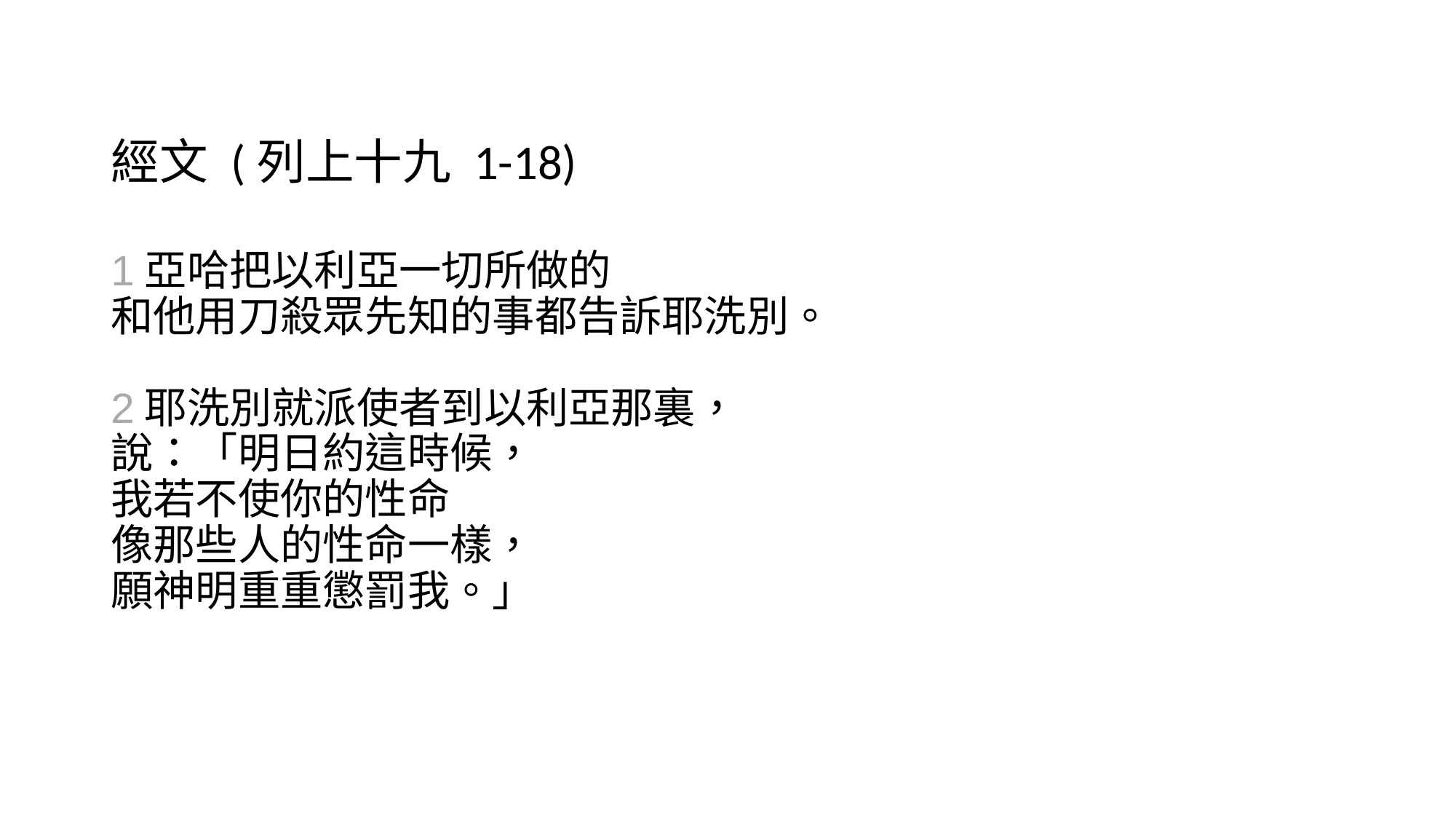

# 經文 (列上十九 1-18) 1亞哈把以利亞一切所做的 和他用刀殺眾先知的事都告訴耶洗別。 2耶洗別就派使者到以利亞那裏， 說：「明日約這時候， 我若不使你的性命 像那些人的性命一樣， 願神明重重懲罰我。」